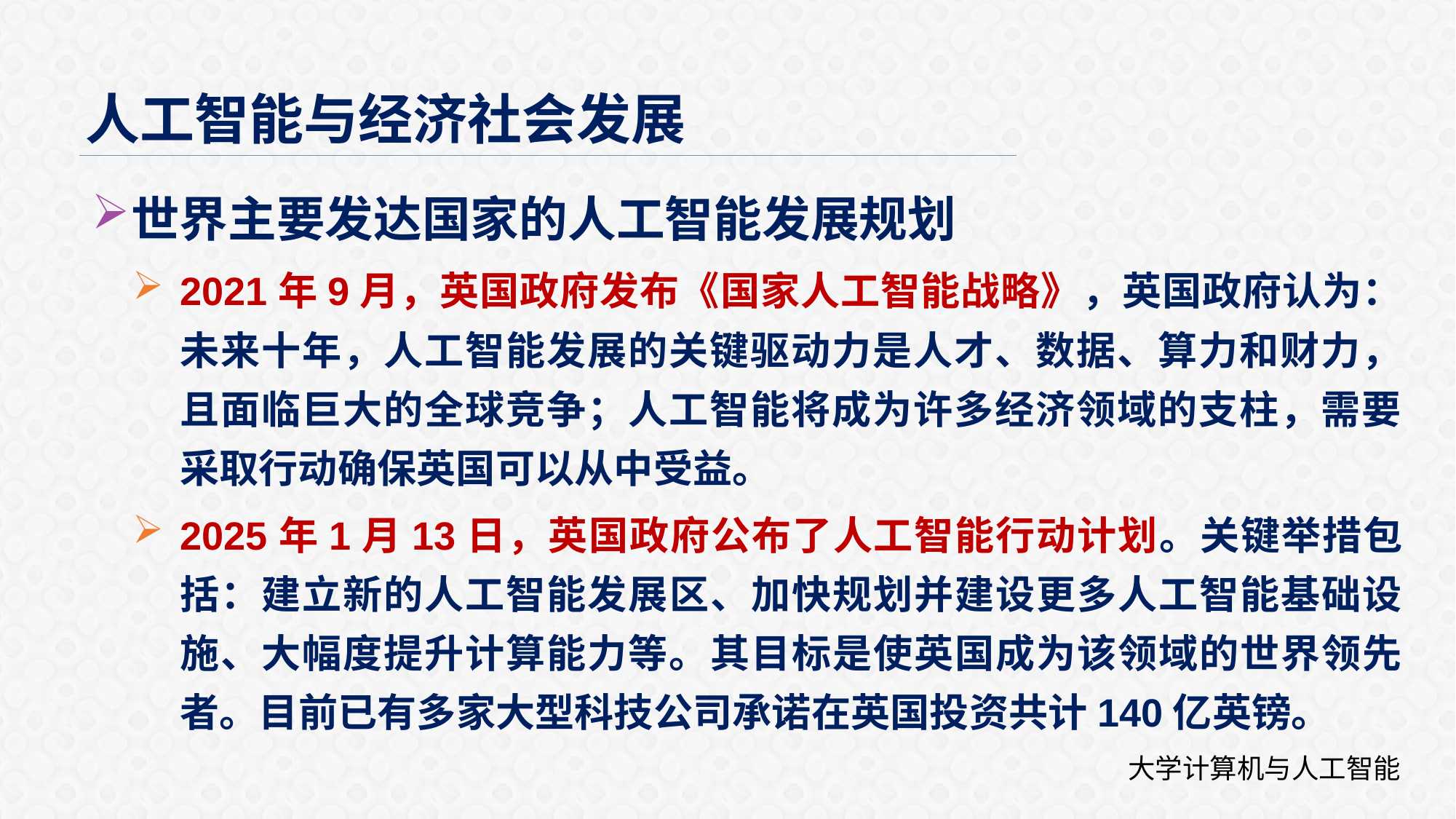

人工智能与经济社会发展
世界主要发达国家的人工智能发展规划
2021年9月，英国政府发布《国家人工智能战略》，英国政府认为：未来十年，人工智能发展的关键驱动力是人才、数据、算力和财力，且面临巨大的全球竞争；人工智能将成为许多经济领域的支柱，需要采取行动确保英国可以从中受益。
2025年1月13日，英国政府公布了人工智能行动计划。关键举措包括：建立新的人工智能发展区、加快规划并建设更多人工智能基础设施、大幅度提升计算能力等。其目标是使英国成为该领域的世界领先者。目前已有多家大型科技公司承诺在英国投资共计140亿英镑。